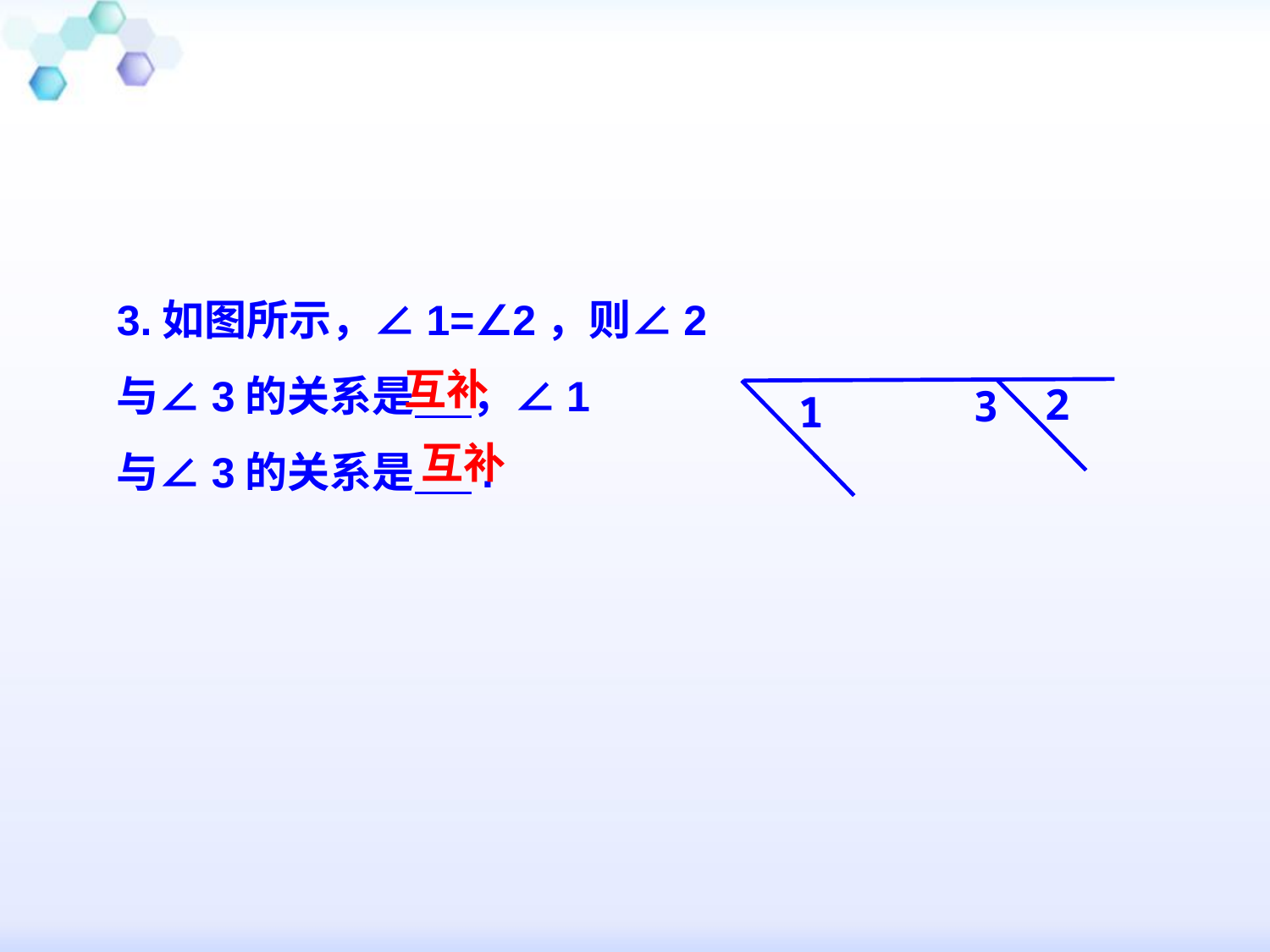

3.如图所示，∠1=∠2，则∠2
与∠3的关系是      ，∠1
与∠3的关系是      .
互补
2
3
1

互补